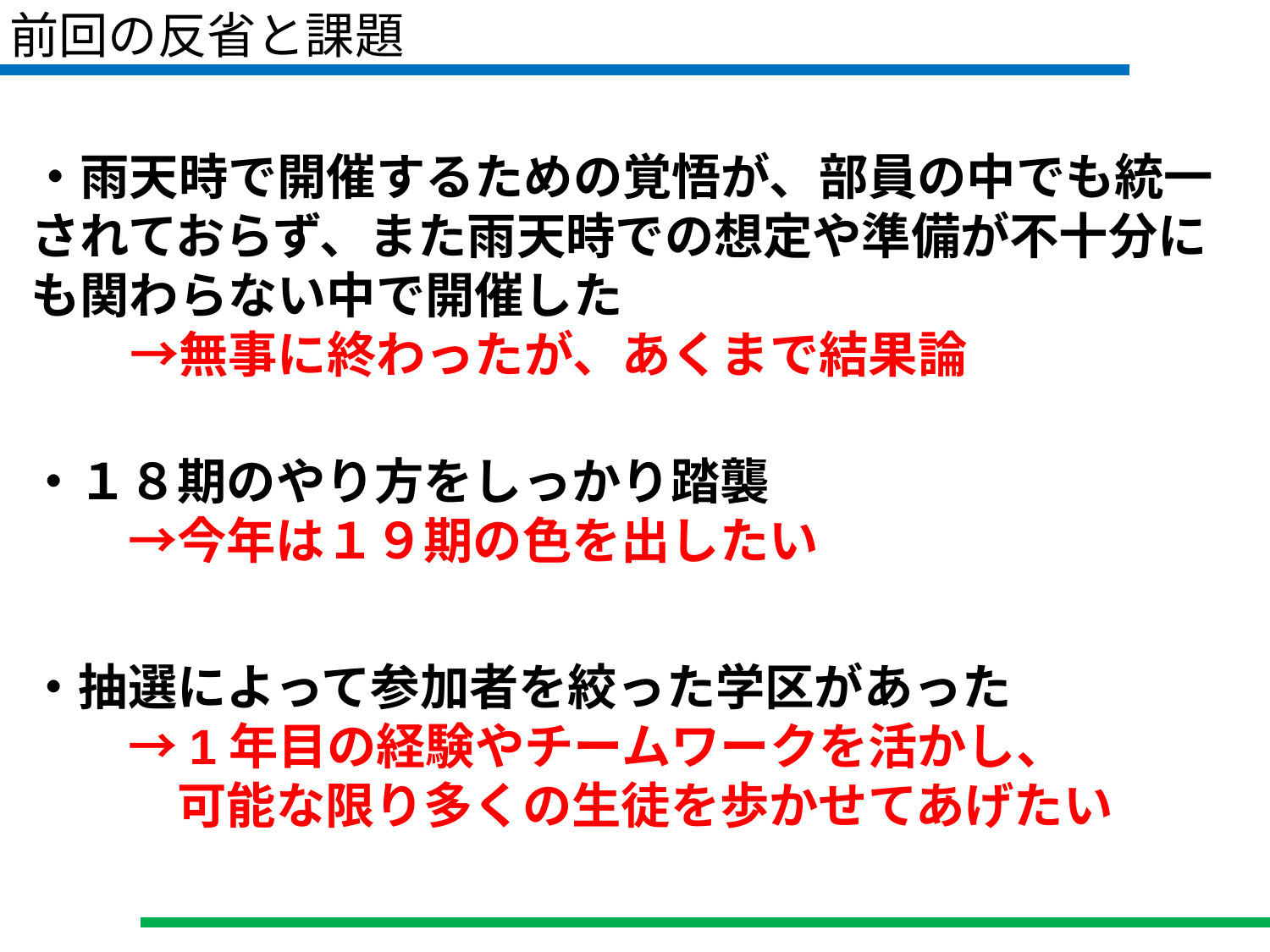

# 前回の反省と課題
・雨天時で開催するための覚悟が、部員の中でも統一されておらず、また雨天時での想定や準備が不十分にも関わらない中で開催した
　　→無事に終わったが、あくまで結果論
・１８期のやり方をしっかり踏襲
　　→今年は１９期の色を出したい
・抽選によって参加者を絞った学区があった
　　→1年目の経験やチームワークを活かし、
　　　可能な限り多くの生徒を歩かせてあげたい